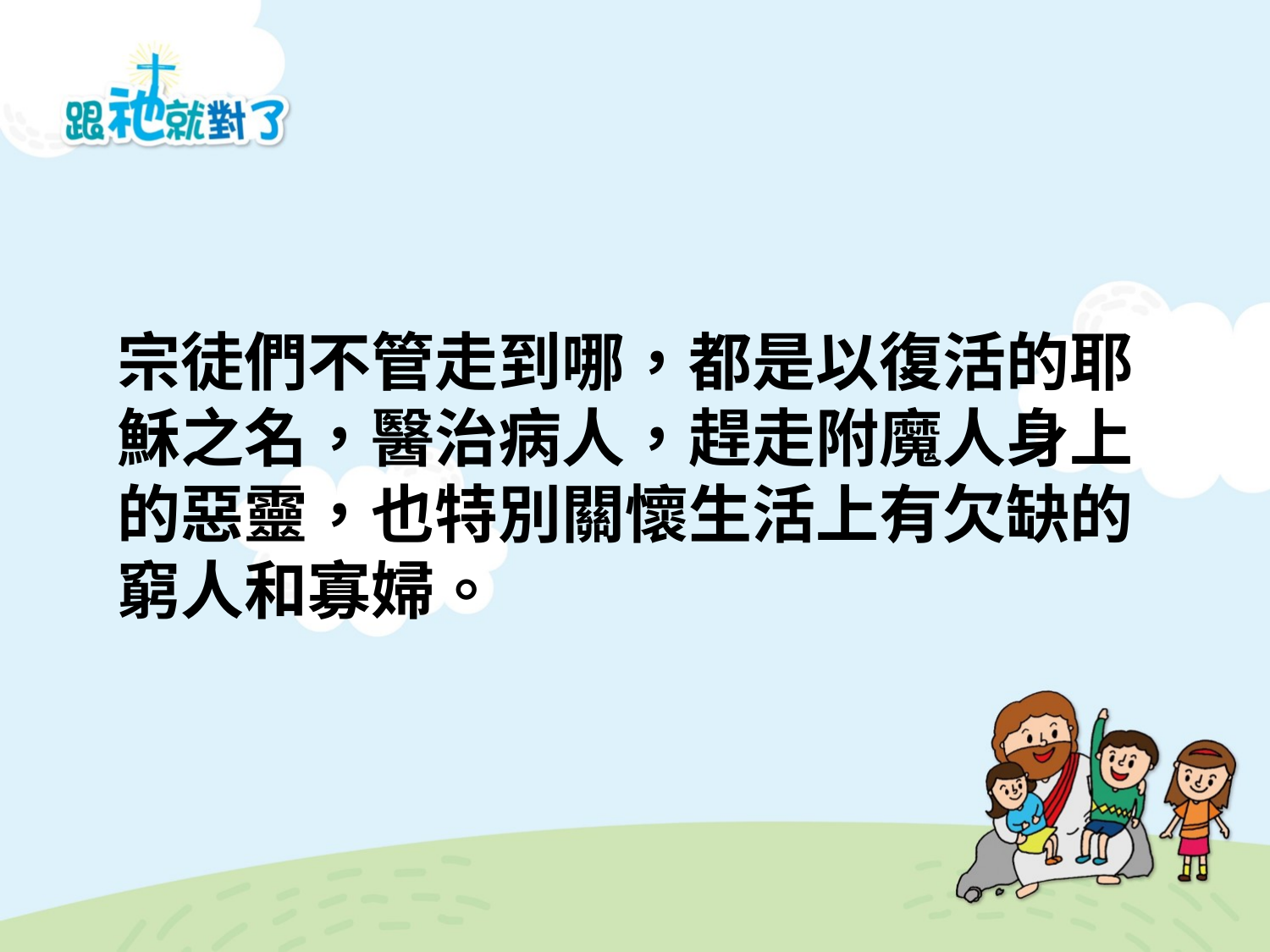

宗徒們不管走到哪，都是以復活的耶穌之名，醫治病人，趕走附魔人身上的惡靈，也特別關懷生活上有欠缺的窮人和寡婦。